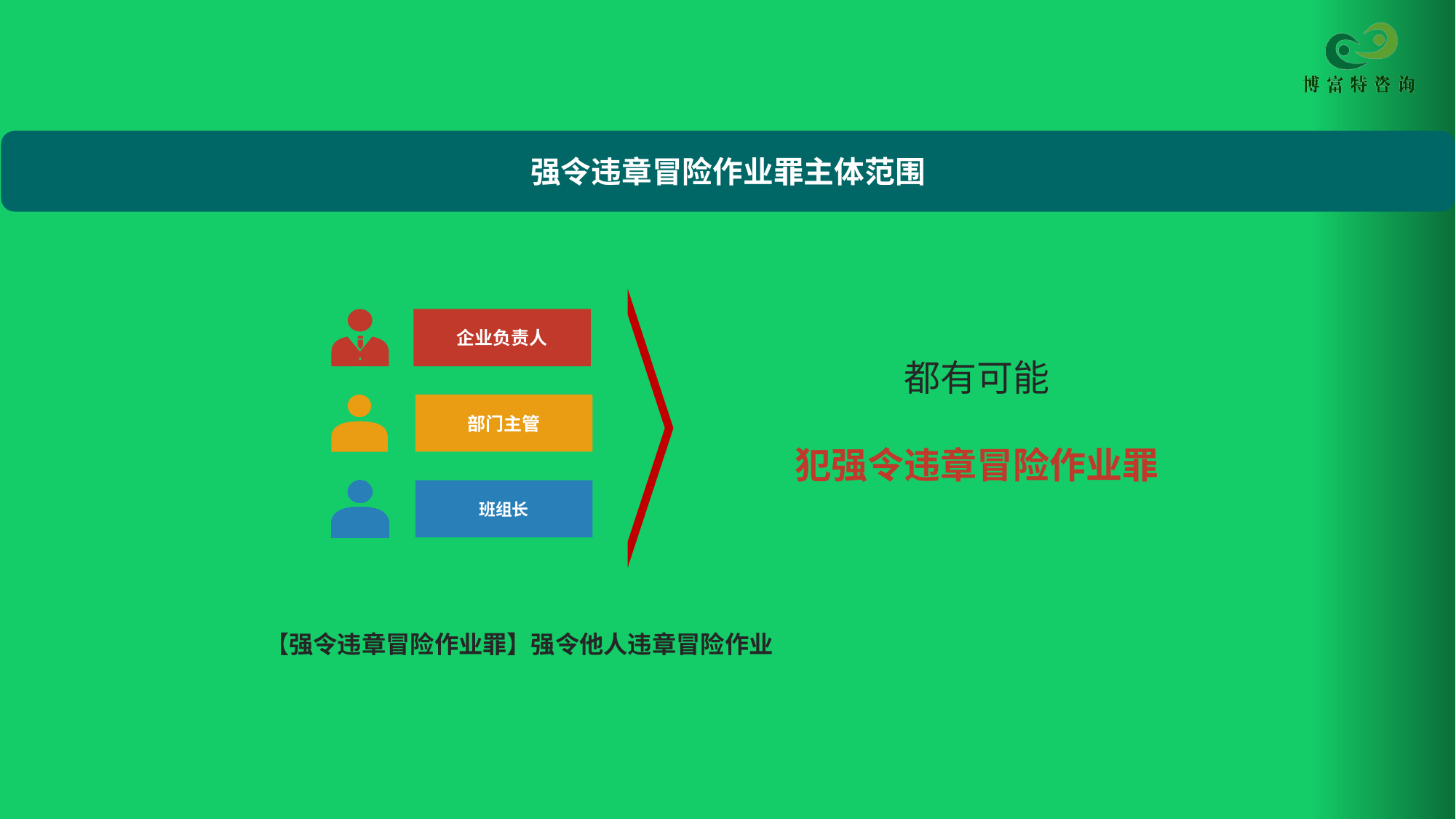

强令违章冒险作业罪主体范围

都有可能
犯强令违章冒险作业罪

企业负责人
部门主管

班组长
【强令违章冒险作业罪】强令他人违章冒险作业